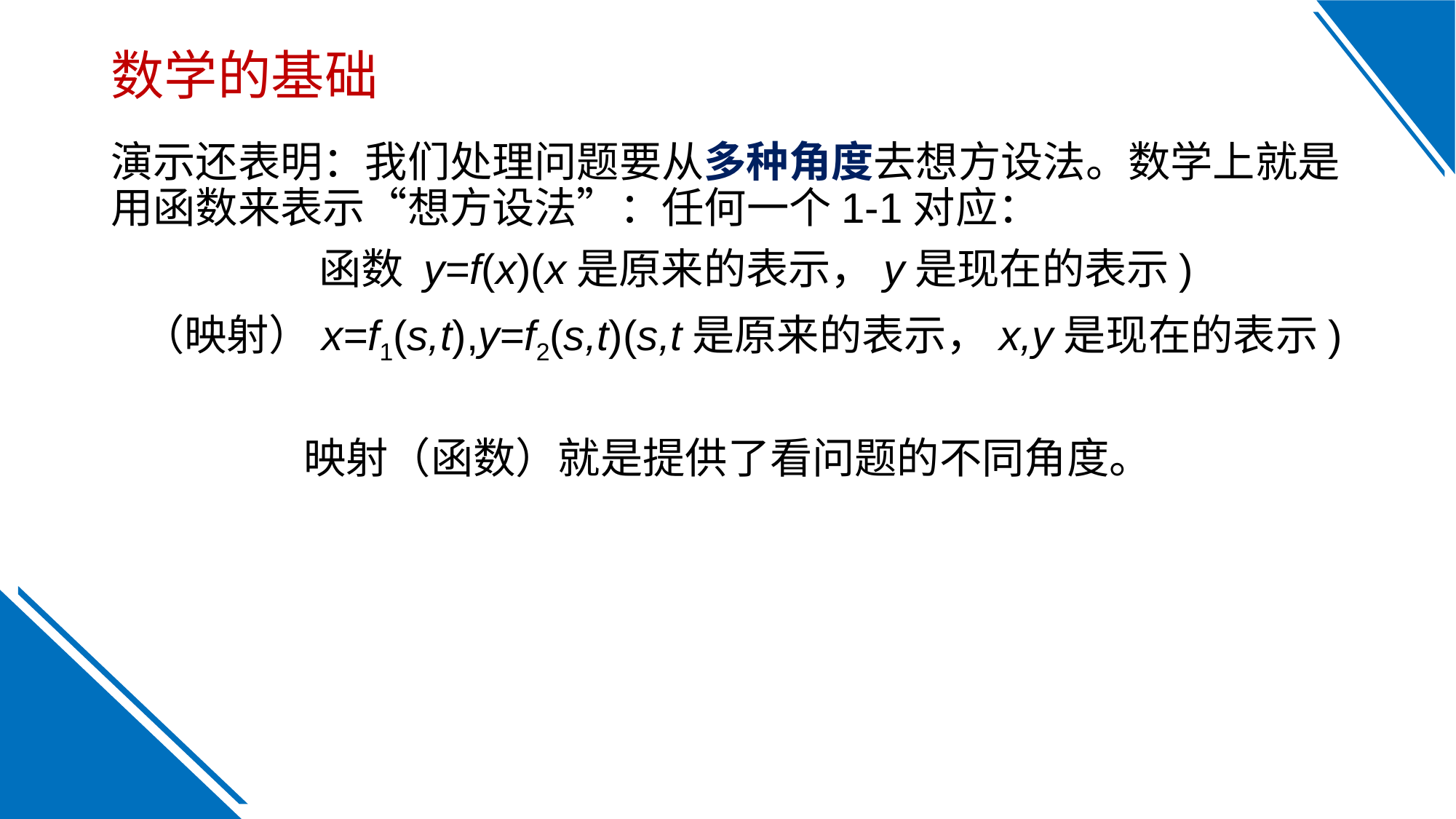

数学的基础
演示还表明：我们处理问题要从多种角度去想方设法。数学上就是用函数来表示“想方设法”：任何一个1-1对应：
     函数 y=f(x)(x是原来的表示，y是现在的表示)
  （映射）x=f1(s,t),y=f2(s,t)(s,t是原来的表示，x,y是现在的表示)

映射（函数）就是提供了看问题的不同角度。